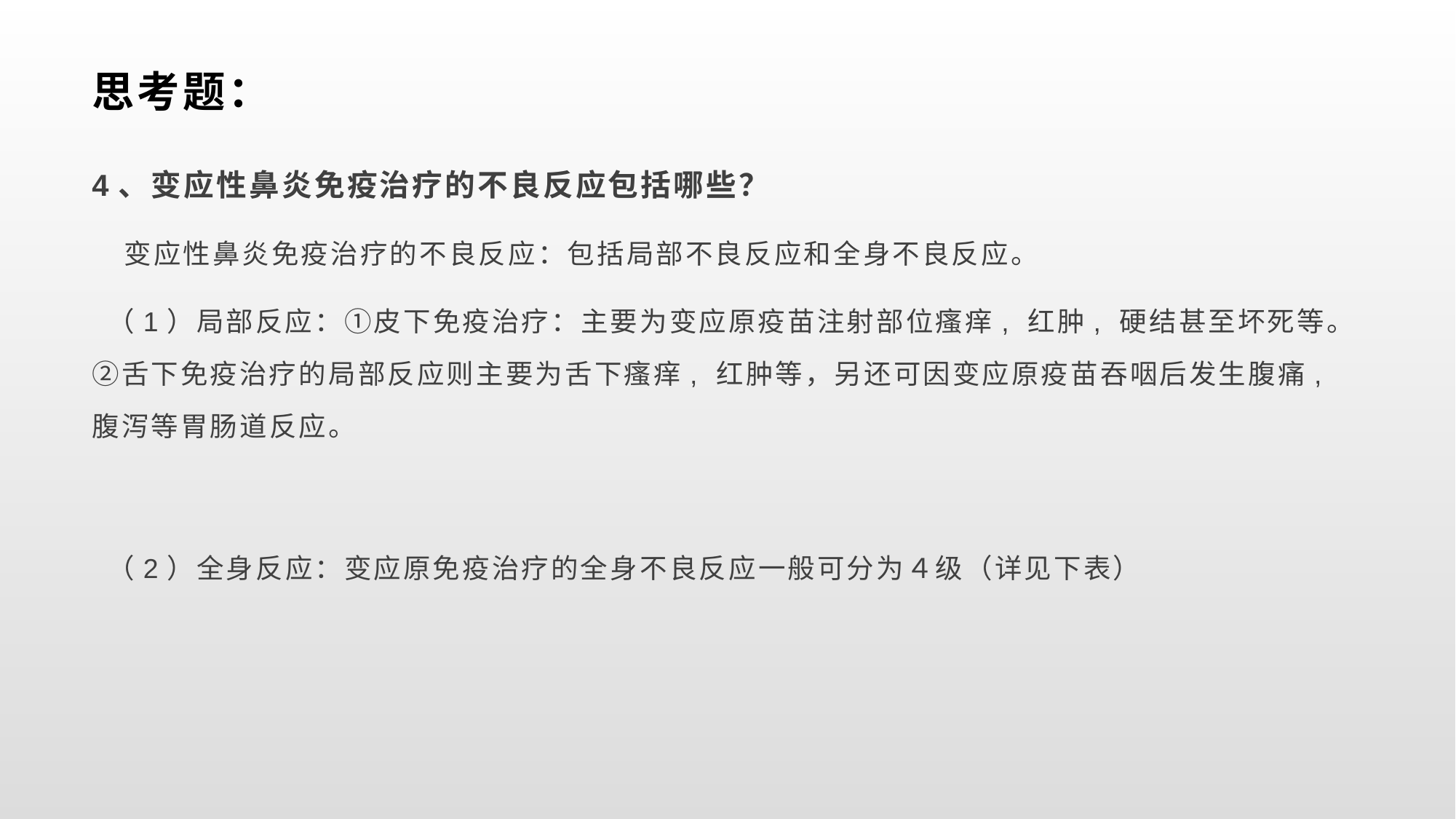

# 思考题：
4、变应性鼻炎免疫治疗的不良反应包括哪些？
   变应性鼻炎免疫治疗的不良反应：包括局部不良反应和全身不良反应。
 （1）局部反应：①皮下免疫治疗：主要为变应原疫苗注射部位瘙痒, 红肿, 硬结甚至坏死等。②舌下免疫治疗的局部反应则主要为舌下瘙痒, 红肿等，另还可因变应原疫苗吞咽后发生腹痛, 腹泻等胃肠道反应。

 （2）全身反应：变应原免疫治疗的全身不良反应一般可分为４级（详见下表）